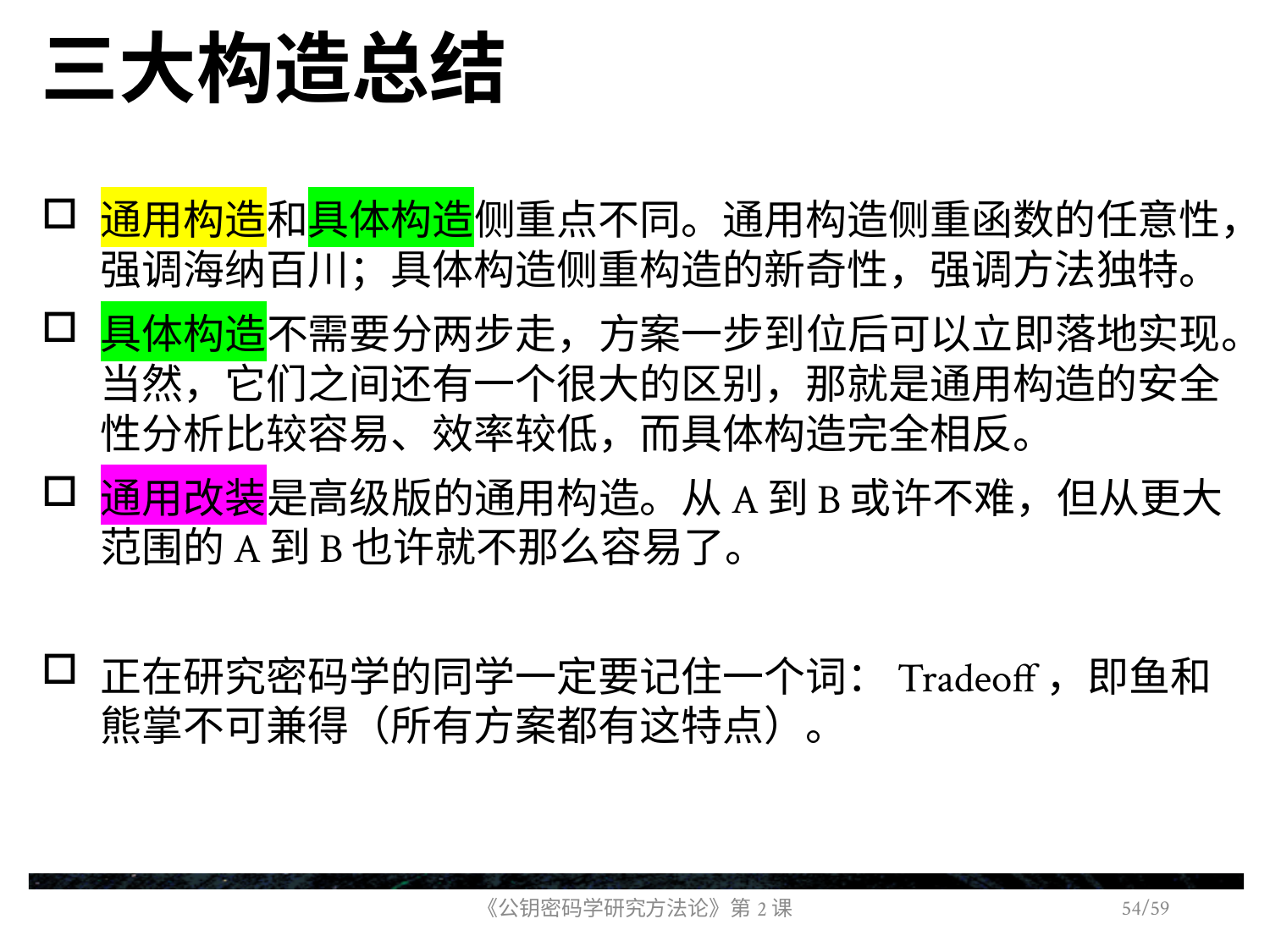

# 三大构造总结
通用构造和具体构造侧重点不同。通用构造侧重函数的任意性，强调海纳百川；具体构造侧重构造的新奇性，强调方法独特。
具体构造不需要分两步走，方案一步到位后可以立即落地实现。当然，它们之间还有一个很大的区别，那就是通用构造的安全性分析比较容易、效率较低，而具体构造完全相反。
通用改装是高级版的通用构造。从A到B或许不难，但从更大范围的A到B也许就不那么容易了。

正在研究密码学的同学一定要记住一个词：Tradeoff，即鱼和熊掌不可兼得（所有方案都有这特点）。
《公钥密码学研究方法论》第2课
54/59